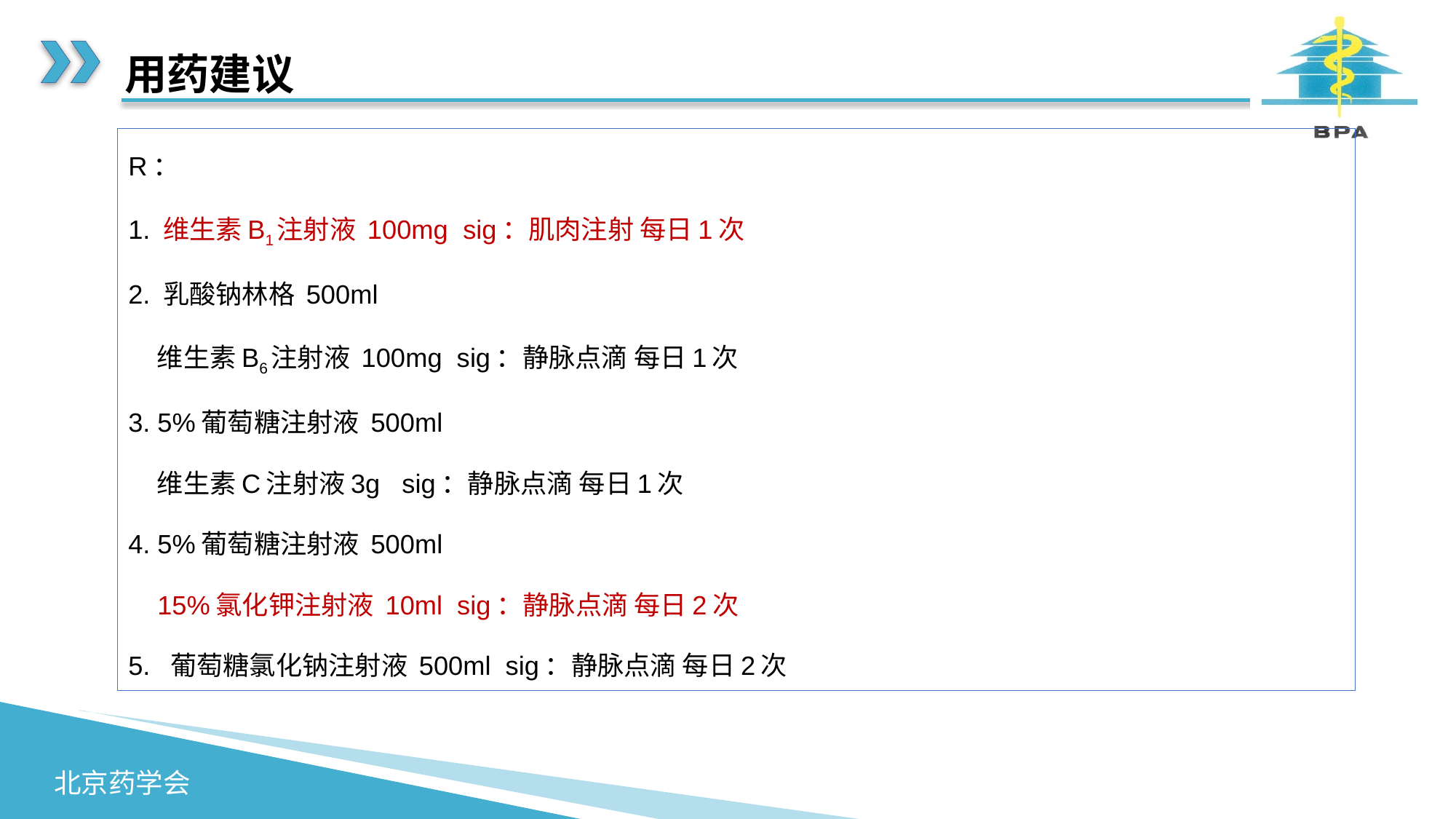

# 用药建议
R：
1. 维生素B1注射液 100mg  sig：肌肉注射 每日1次
2. 乳酸钠林格 500ml
    维生素B6注射液 100mg  sig：静脉点滴 每日1次
3. 5%葡萄糖注射液 500ml
    维生素C注射液3g   sig：静脉点滴 每日1次
4. 5%葡萄糖注射液 500ml
    15%氯化钾注射液 10ml  sig：静脉点滴 每日2次
5.  葡萄糖氯化钠注射液 500ml  sig：静脉点滴 每日2次